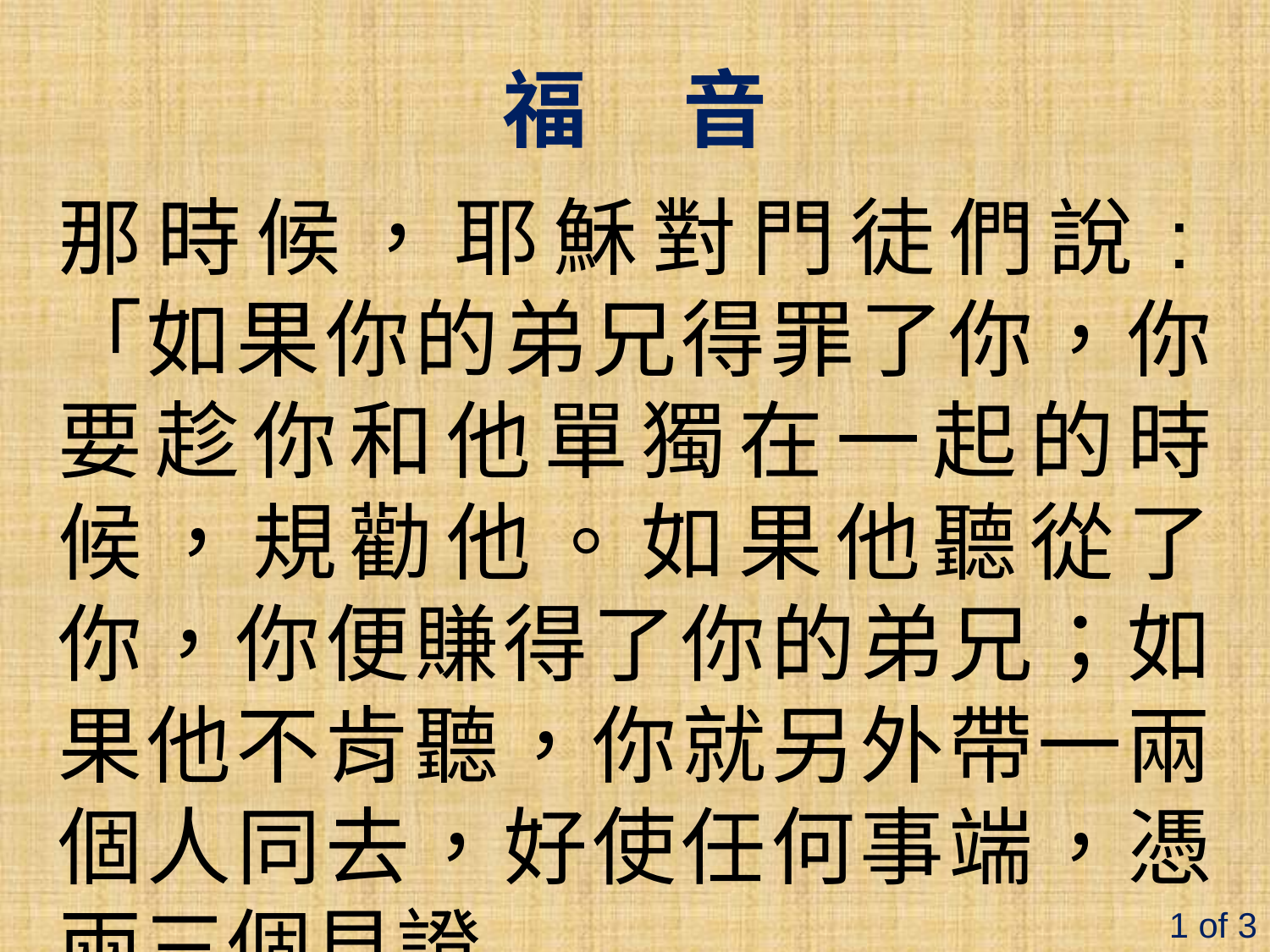

福     音

那時候，耶穌對門徒們說:「如果你的弟兄得罪了你，你要趁你和他單獨在一起的時候，規勸他。如果他聽從了你，你便賺得了你的弟兄；如果他不肯聽，你就另外帶一兩個人同去，好使任何事端，憑兩三個見證
1 of 3